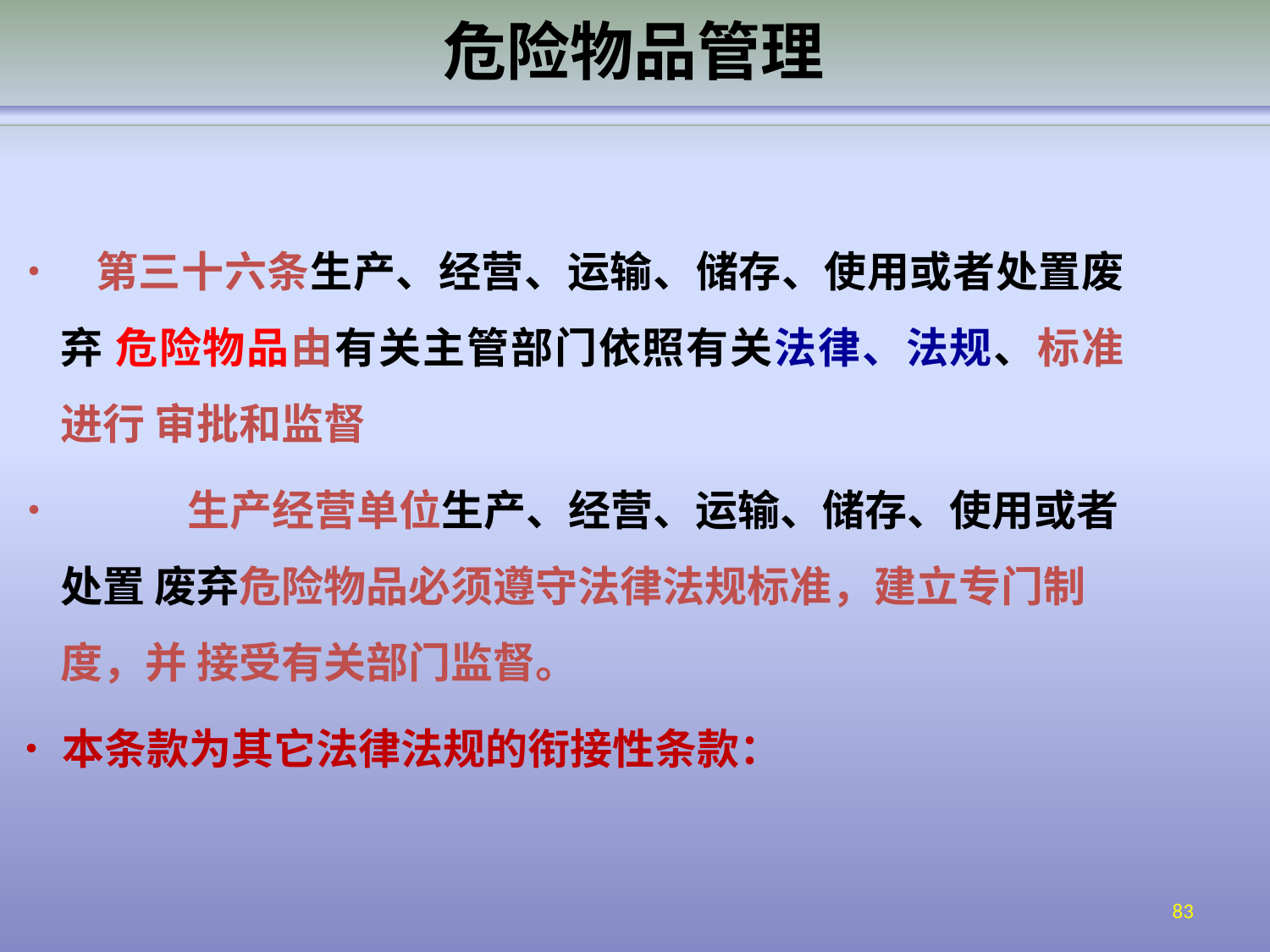

# 危险物品管理
•   第三十六条生产、经营、运输、储存、使用或者处置废弃 危险物品由有关主管部门依照有关法律、法规、标准进行 审批和监督
•		生产经营单位生产、经营、运输、储存、使用或者处置 废弃危险物品必须遵守法律法规标准，建立专门制度，并 接受有关部门监督。
•	本条款为其它法律法规的衔接性条款：
83